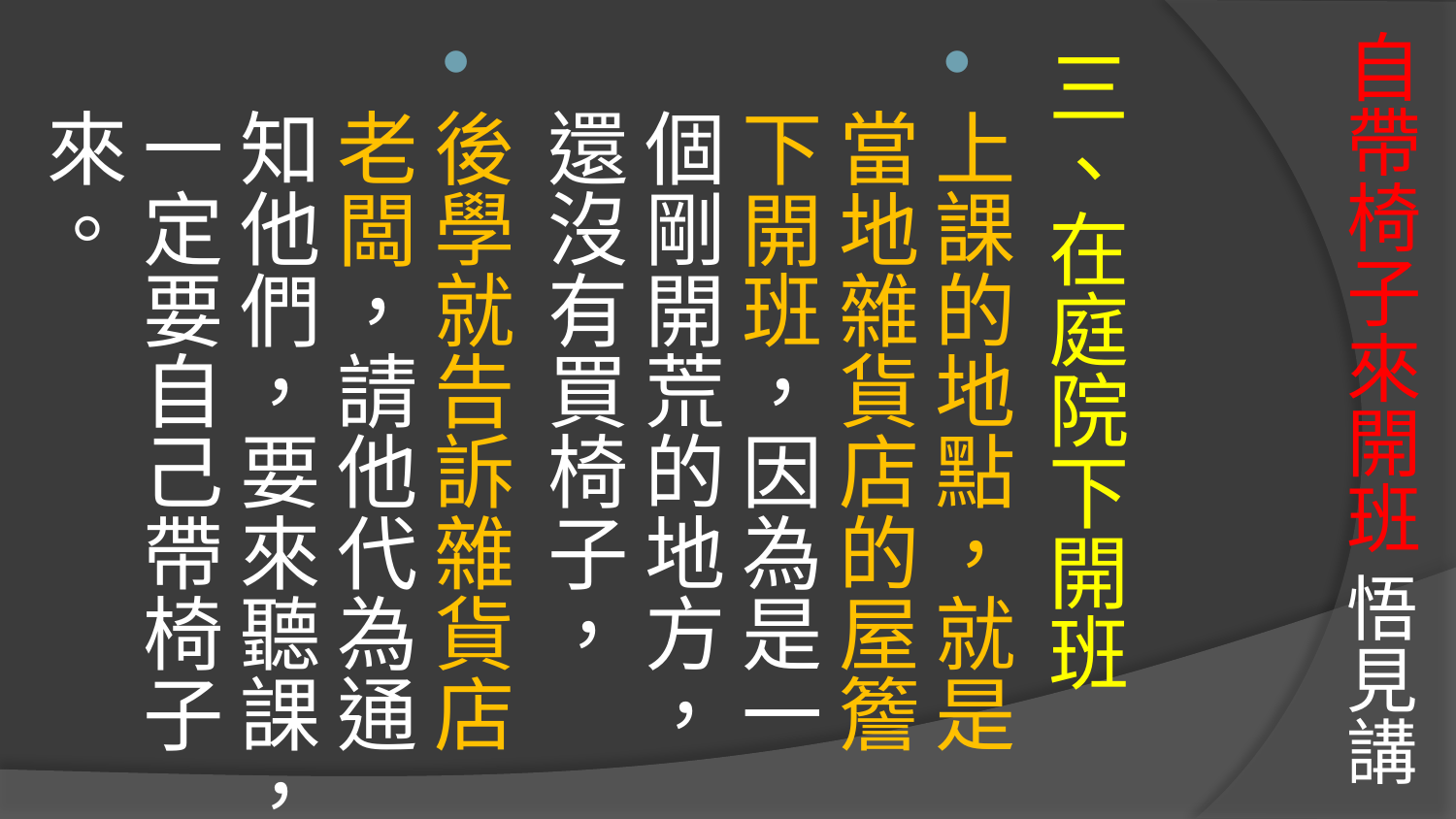

# 自帶椅子來開班 悟見講
三、在庭院下開班
上課的地點，就是當地雜貨店的屋簷下開班，因為是一個剛開荒的地方，還沒有買椅子，
後學就告訴雜貨店老闆，請他代為通知他們，要來聽課，一定要自己帶椅子來。